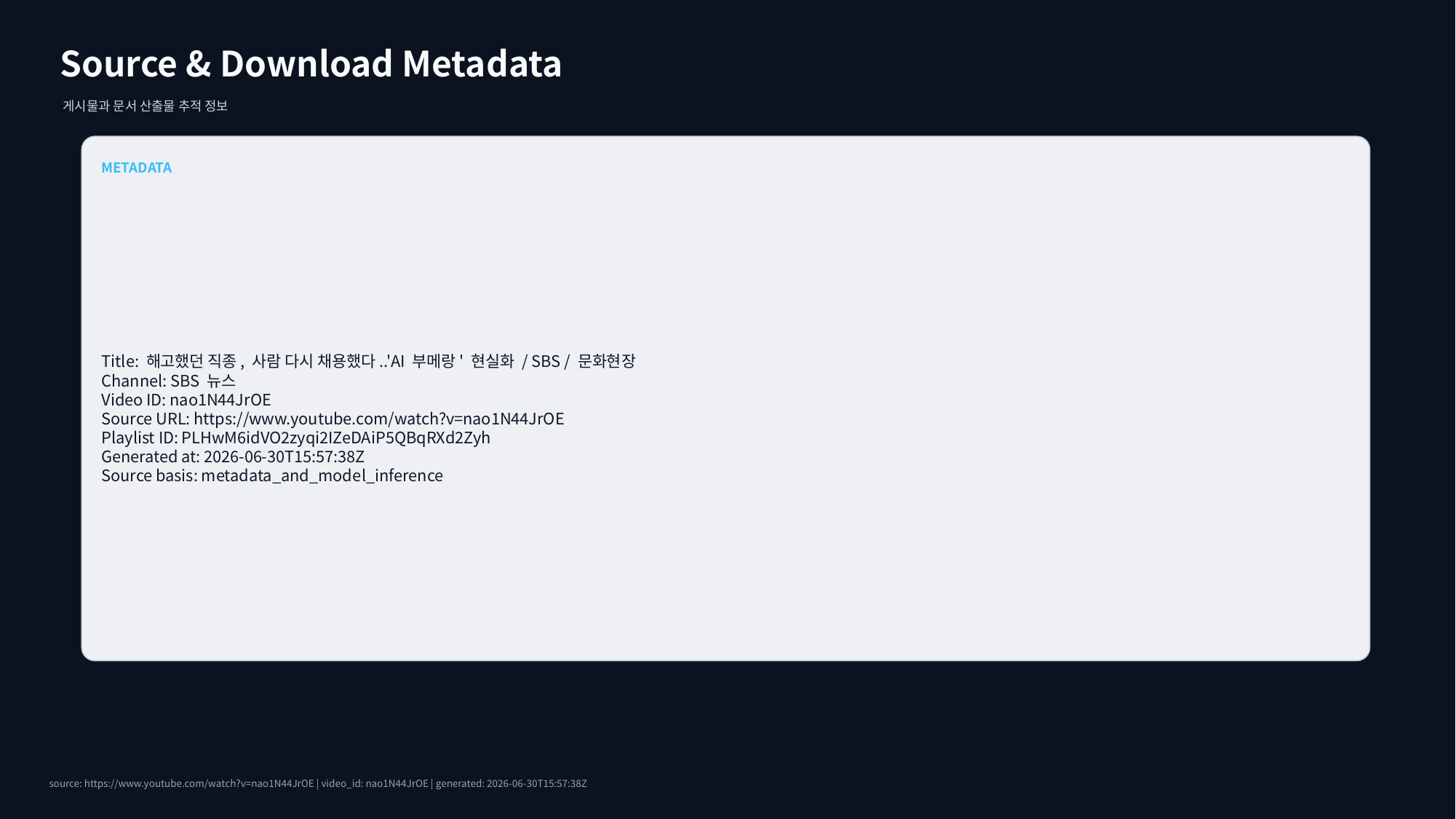

Source & Download Metadata
게시물과 문서 산출물 추적 정보

METADATA
Title: 해고했던 직종, 사람 다시 채용했다..'AI 부메랑' 현실화 / SBS / 문화현장
Channel: SBS 뉴스
Video ID: nao1N44JrOE
Source URL: https://www.youtube.com/watch?v=nao1N44JrOE
Playlist ID: PLHwM6idVO2zyqi2IZeDAiP5QBqRXd2Zyh
Generated at: 2026-06-30T15:57:38Z
Source basis: metadata_and_model_inference
source: https://www.youtube.com/watch?v=nao1N44JrOE | video_id: nao1N44JrOE | generated: 2026-06-30T15:57:38Z